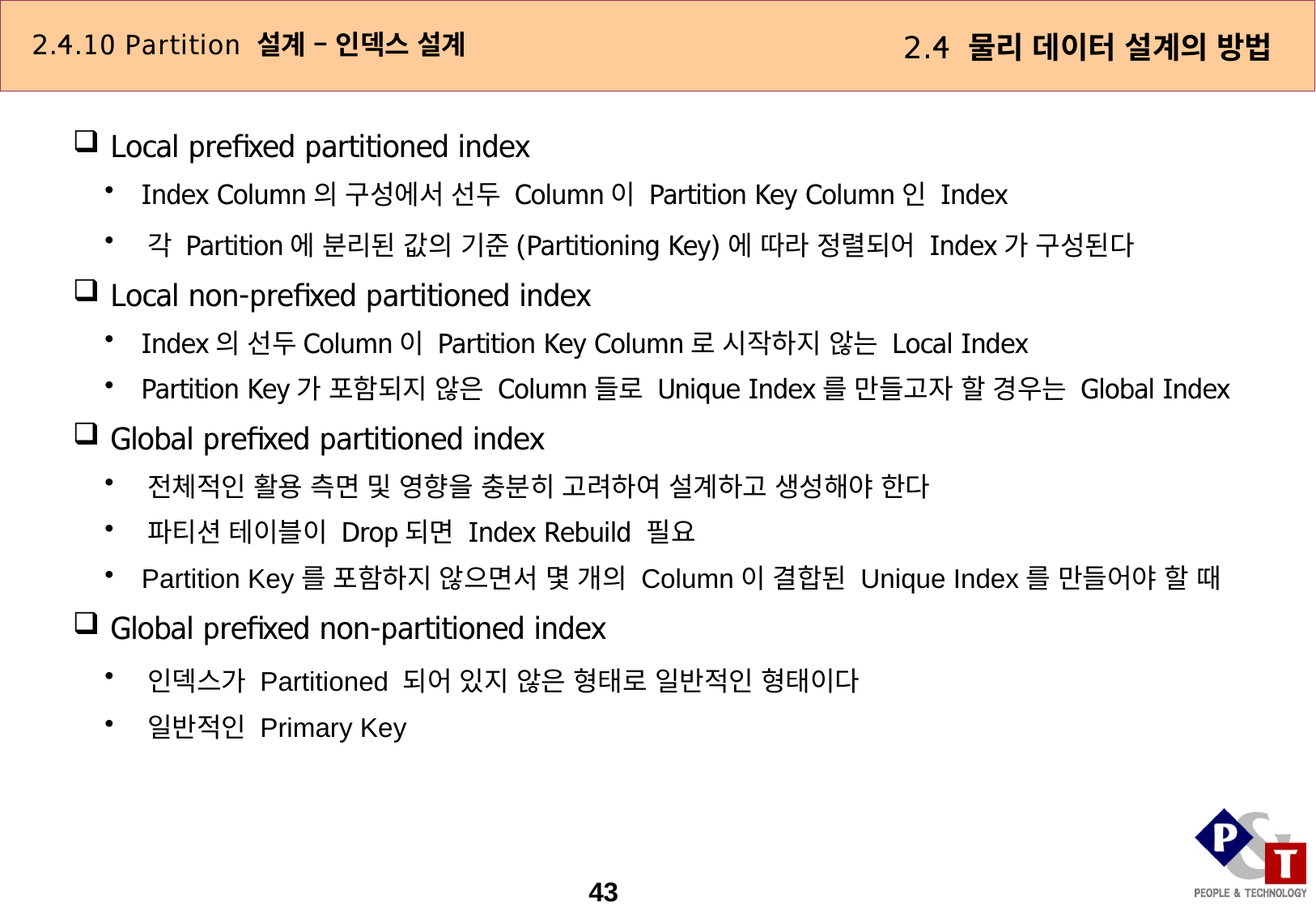

2.4.10 Partition 설계 – 인덱스 설계
2.4 물리 데이터 설계의 방법
 Local prefixed partitioned index
 Index Column의 구성에서 선두 Column이 Partition Key Column인 Index
 각 Partition에 분리된 값의 기준(Partitioning Key)에 따라 정렬되어 Index가 구성된다
 Local non-prefixed partitioned index
 Index의 선두Column이 Partition Key Column로 시작하지 않는 Local Index
 Partition Key가 포함되지 않은 Column들로 Unique Index를 만들고자 할 경우는 Global Index
 Global prefixed partitioned index
 전체적인 활용 측면 및 영향을 충분히 고려하여 설계하고 생성해야 한다
 파티션 테이블이 Drop되면 Index Rebuild 필요
 Partition Key를 포함하지 않으면서 몇 개의 Column이 결합된 Unique Index를 만들어야 할 때
 Global prefixed non-partitioned index
 인덱스가 Partitioned 되어 있지 않은 형태로 일반적인 형태이다
 일반적인 Primary Key